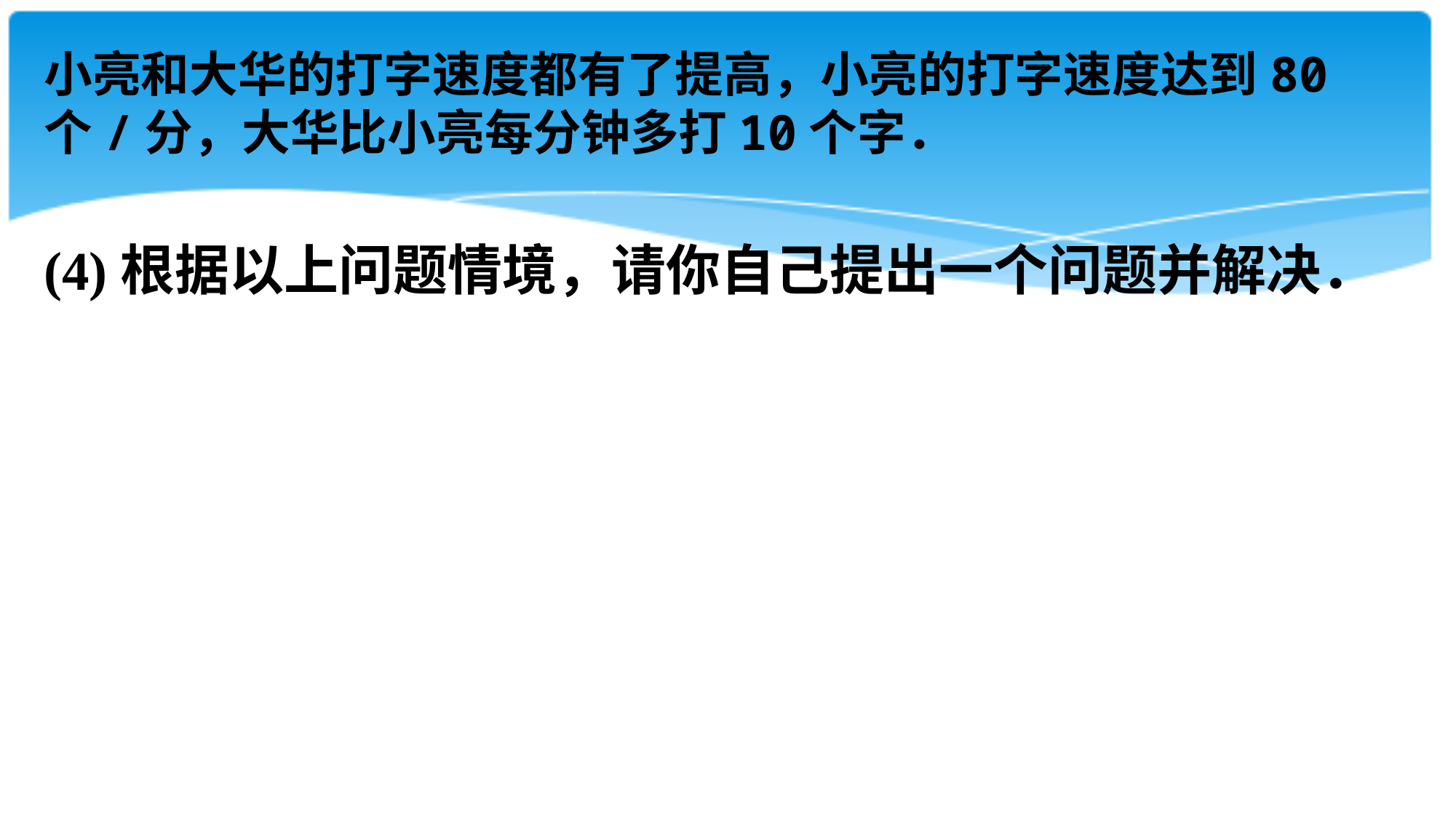

小亮和大华的打字速度都有了提高，小亮的打字速度达到80个/分，大华比小亮每分钟多打10个字．
(4)根据以上问题情境，请你自己提出一个问题并解决．